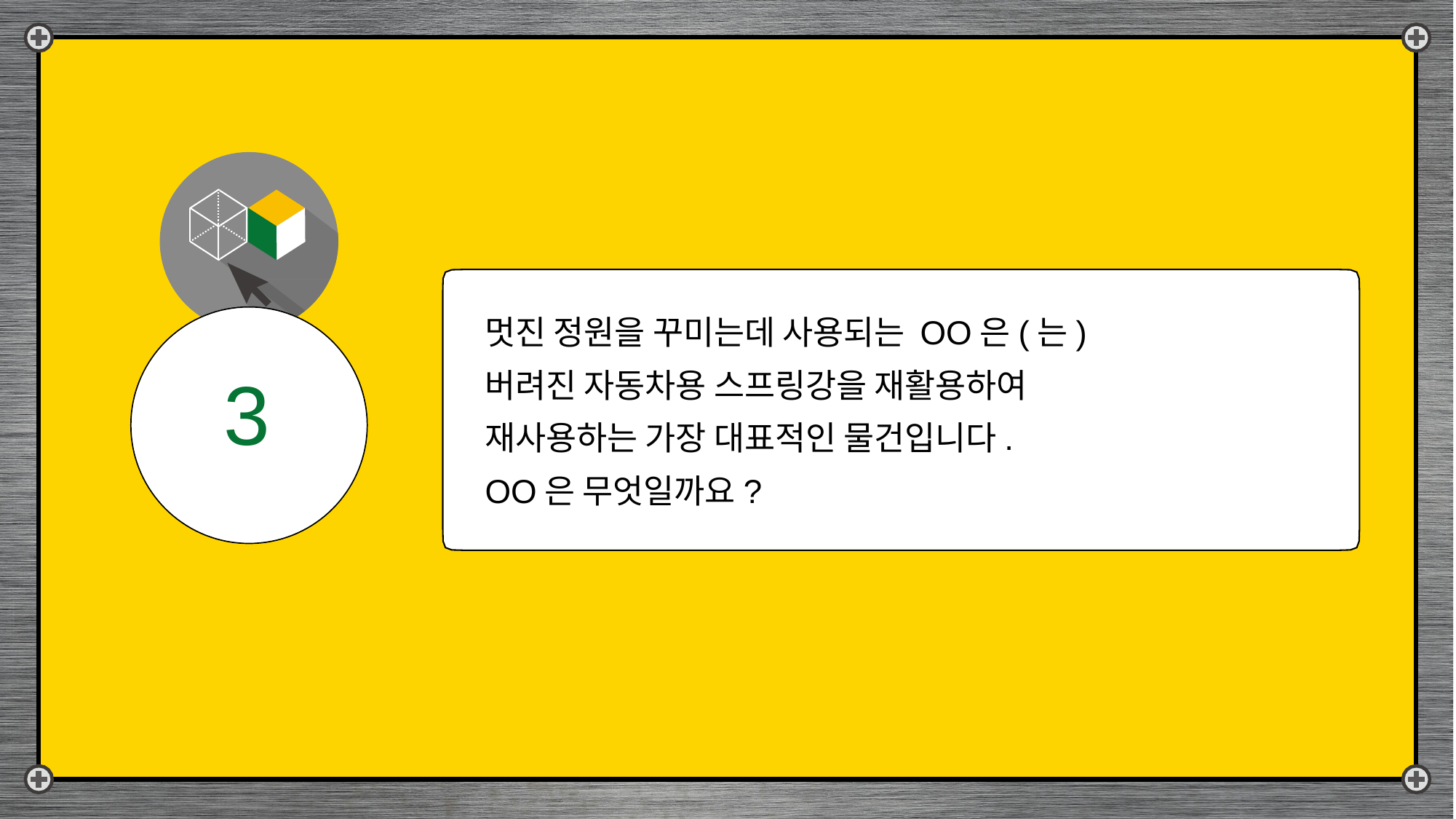

# 멋진 정원을 꾸미는데 사용되는 OO은(는)  버려진 자동차용 스프링강을 재활용하여  재사용하는 가장 대표적인 물건입니다.
OO은 무엇일까요?

3